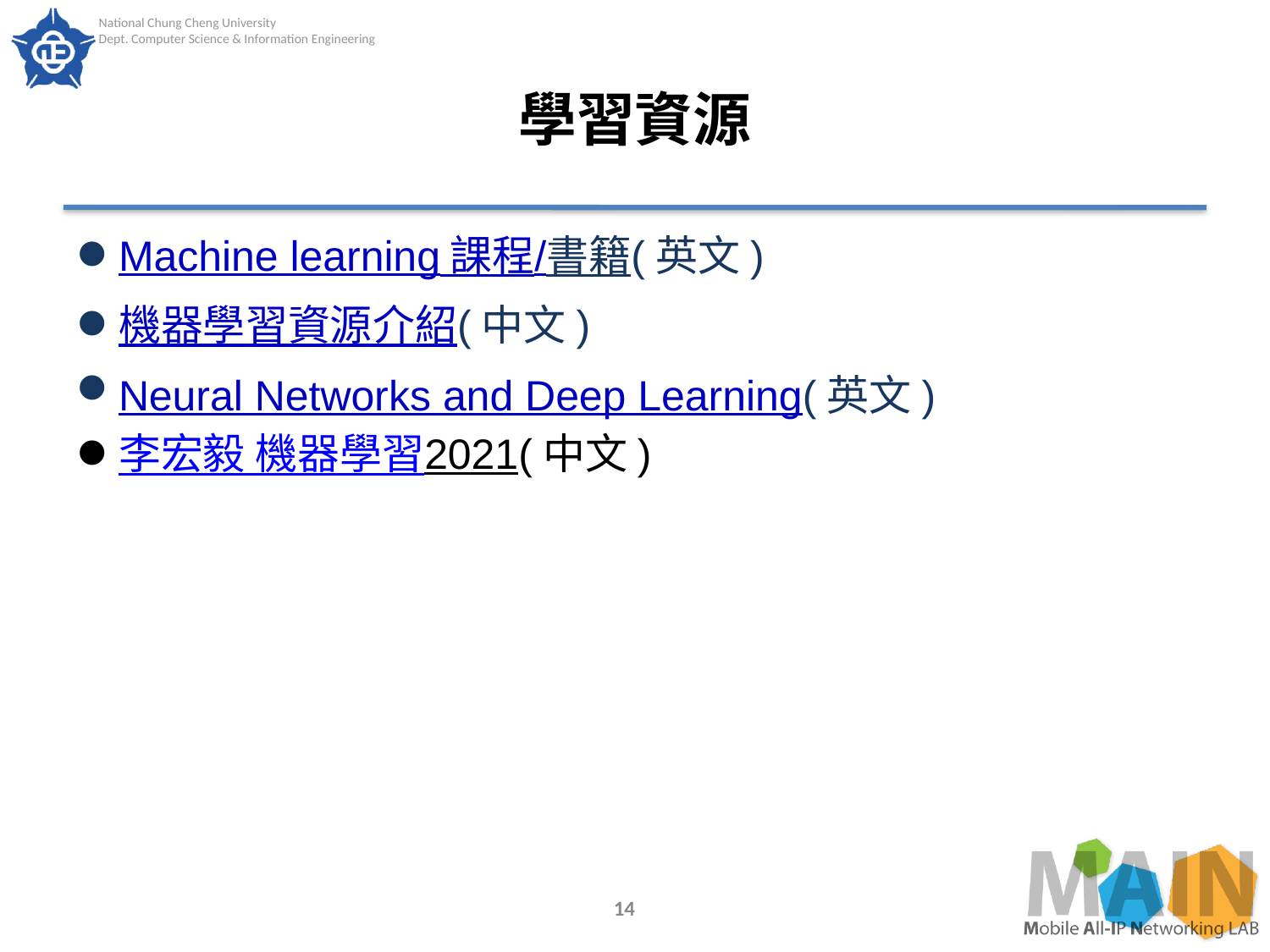

# 學習資源
Machine learning 課程/書籍(英文)
機器學習資源介紹(中文)
Neural Networks and Deep Learning(英文)
李宏毅 機器學習2021(中文)

14